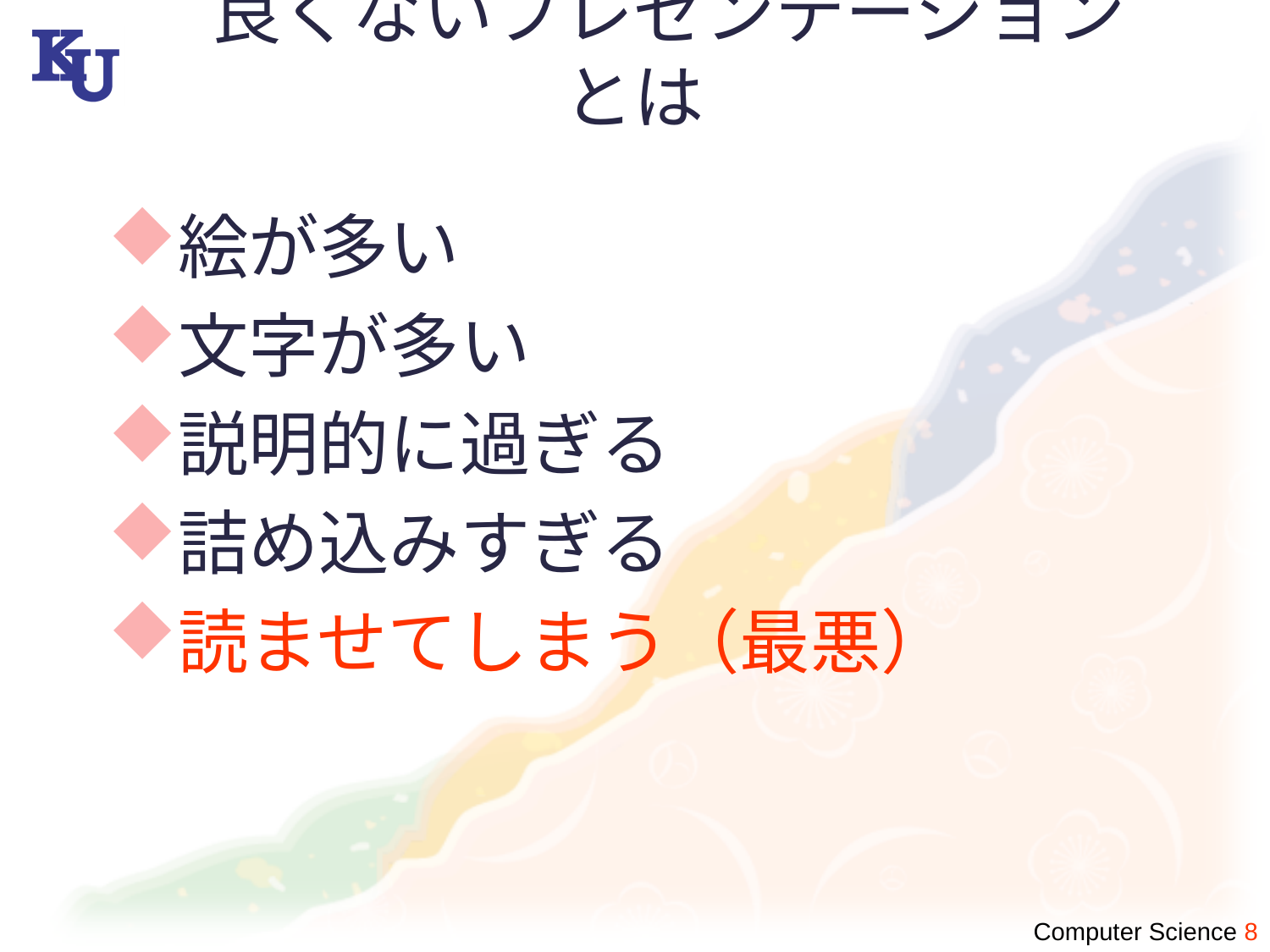

# 良くないプレゼンテーションとは
絵が多い
文字が多い
説明的に過ぎる
詰め込みすぎる
読ませてしまう（最悪）